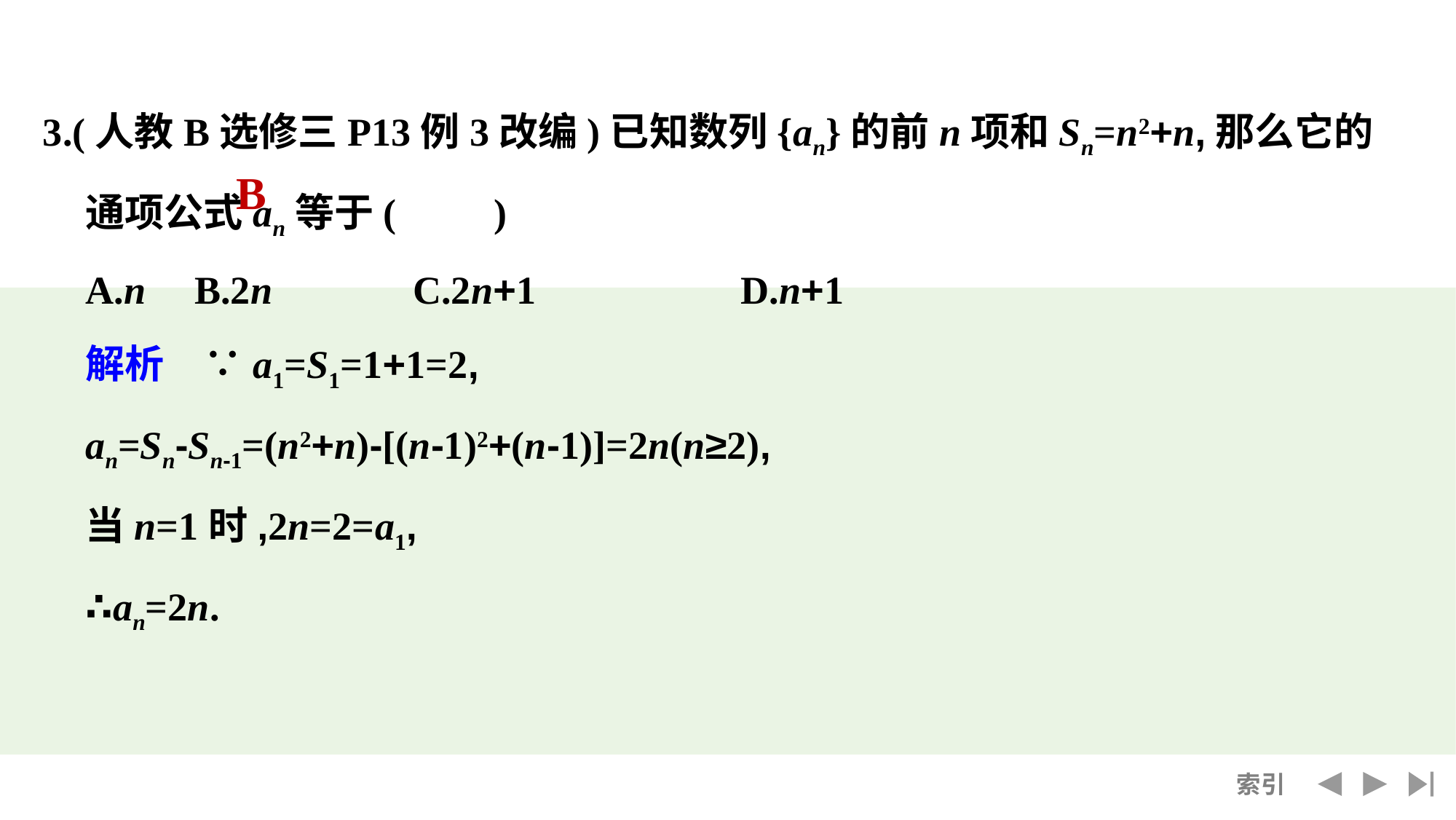

3.(人教B选修三P13例3改编)已知数列{an}的前n项和Sn=n2+n,那么它的通项公式an等于(　　)
	A.n	B.2n		C.2n+1		D.n+1
	解析　∵a1=S1=1+1=2,
	an=Sn-Sn-1=(n2+n)-[(n-1)2+(n-1)]=2n(n≥2),
	当n=1时,2n=2=a1,
	∴an=2n.
B